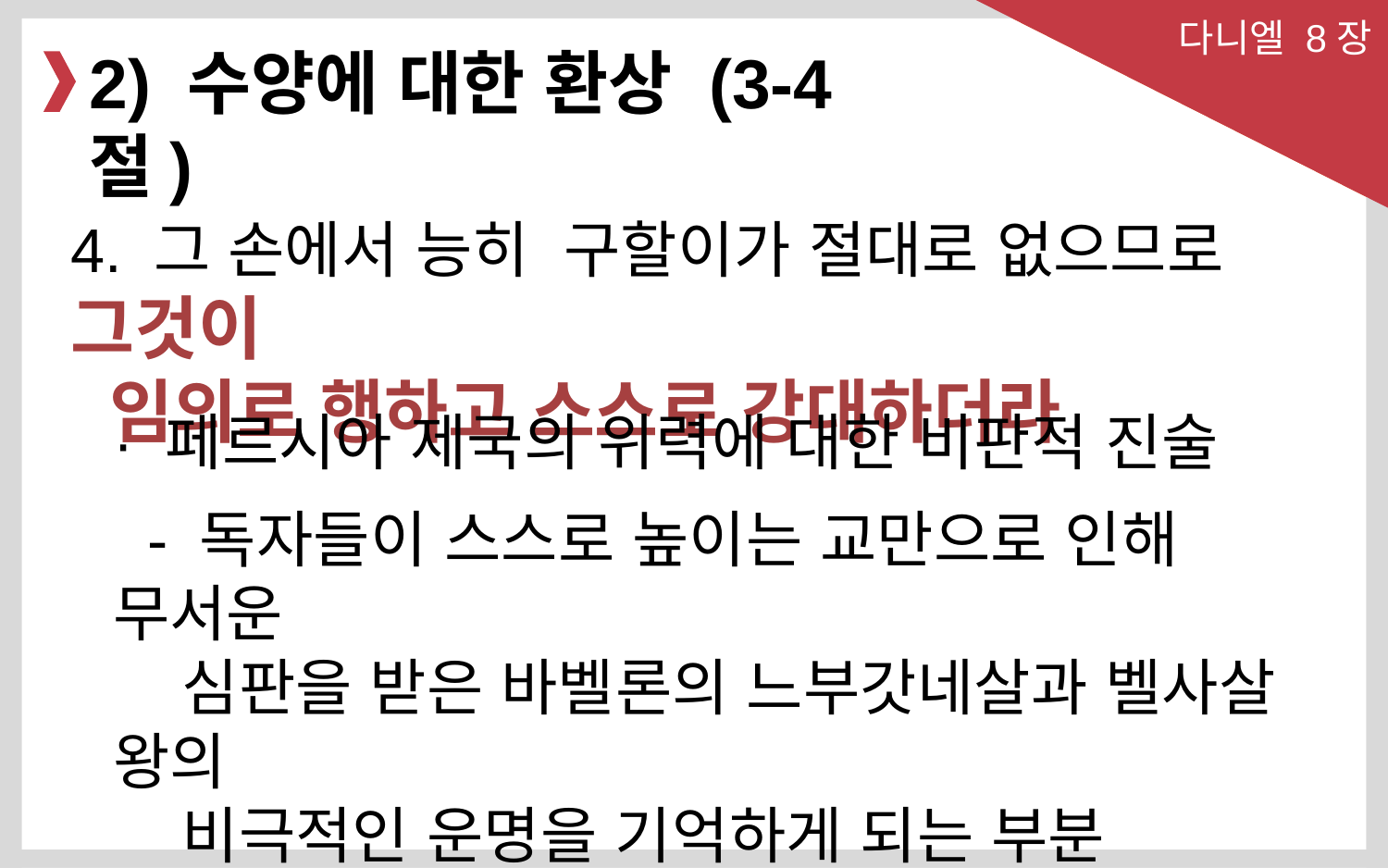

다니엘 8장
2) 수양에 대한 환상 (3-4절)

4. 그 손에서 능히  구할이가 절대로 없으므로 그것이
  임의로 행하고 스스로 강대하더라

· 페르시아 제국의 위력에 대한 비판적 진술
  - 독자들이 스스로 높이는 교만으로 인해 무서운
    심판을 받은 바벨론의 느부갓네살과 벨사살 왕의
    비극적인 운명을 기억하게 되는 부분